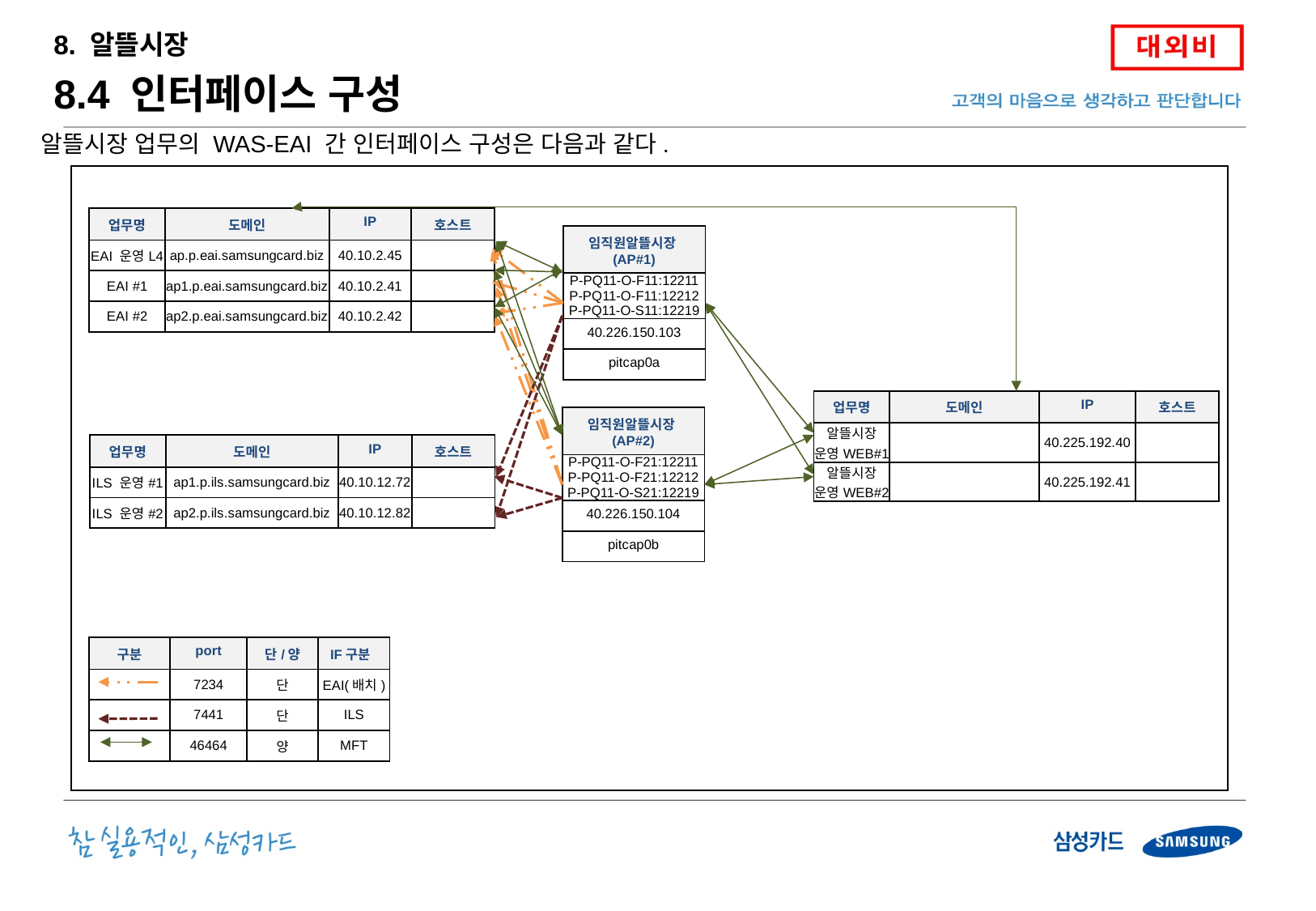

8. 알뜰시장
8.4 인터페이스 구성
알뜰시장 업무의 WAS-EAI 간 인터페이스 구성은 다음과 같다.

| 업무명 | 도메인 | IP | 호스트 |
| --- | --- | --- | --- |
| EAI 운영L4 | ap.p.eai.samsungcard.biz | 40.10.2.45 |  |
| EAI #1 | ap1.p.eai.samsungcard.biz | 40.10.2.41 |  |
| EAI #2 | ap2.p.eai.samsungcard.biz | 40.10.2.42 |  |
| 임직원알뜰시장(AP#1) |
| --- |
| P-PQ11-O-F11:12211 P-PQ11-O-F11:12212 P-PQ11-O-S11:12219 |
| 40.226.150.103 |
| pitcap0a |
| 업무명 | 도메인 | IP | 호스트 |
| --- | --- | --- | --- |
| 알뜰시장 운영WEB#1 |  | 40.225.192.40 |  |
| 알뜰시장 운영WEB#2 |  | 40.225.192.41 |  |
| 임직원알뜰시장(AP#2) |
| --- |
| P-PQ11-O-F21:12211 P-PQ11-O-F21:12212 P-PQ11-O-S21:12219 |
| 40.226.150.104 |
| pitcap0b |
| 업무명 | 도메인 | IP | 호스트 |
| --- | --- | --- | --- |
| ILS 운영#1 | ap1.p.ils.samsungcard.biz | 40.10.12.72 |  |
| ILS 운영#2 | ap2.p.ils.samsungcard.biz | 40.10.12.82 |  |
| 구분 | port | 단/양 | IF구분 |
| --- | --- | --- | --- |
|  | 7234 | 단 | EAI(배치) |
|  | 7441 | 단 | ILS |
|  | 46464 | 양 | MFT |